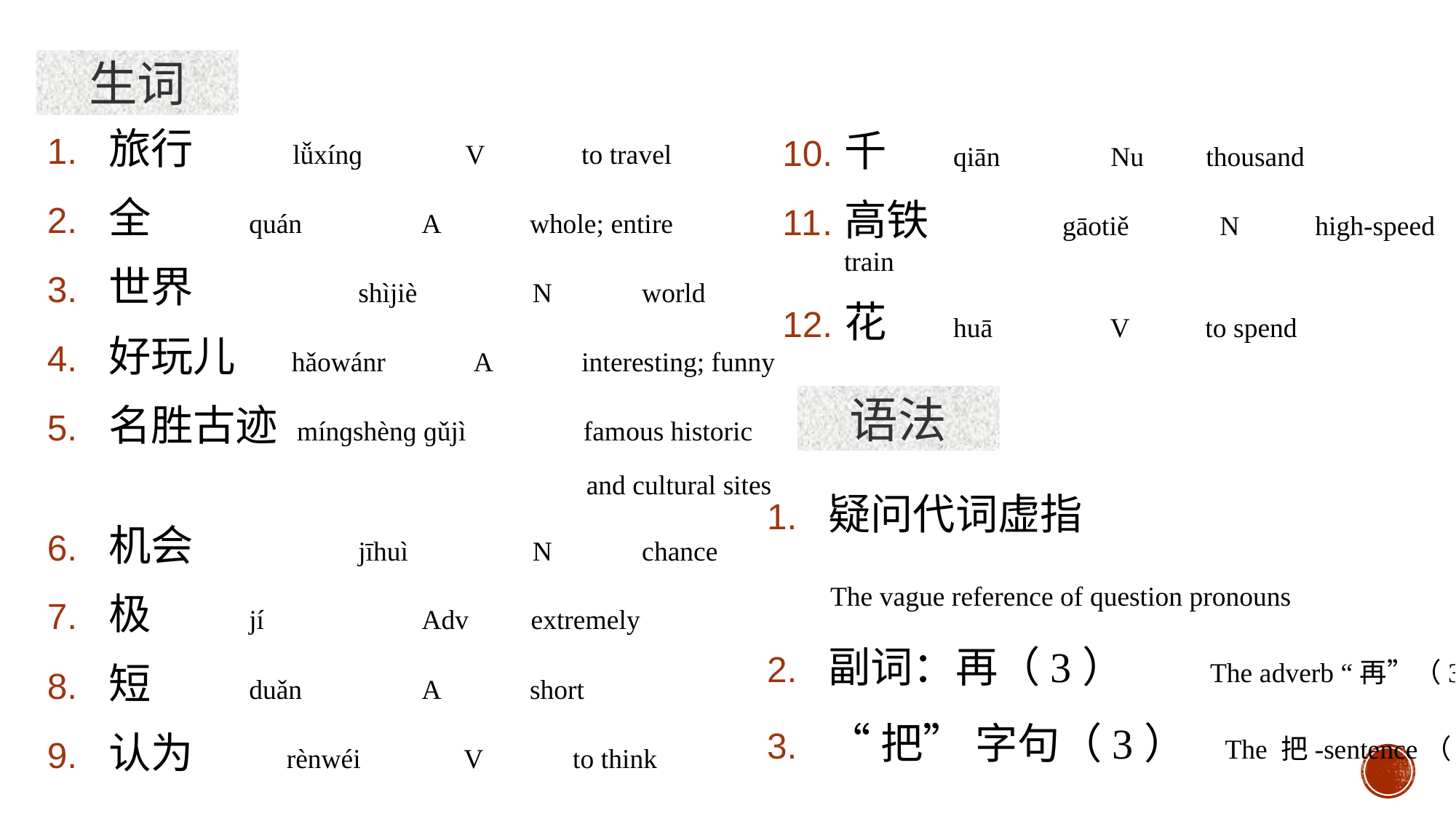

生词

千         	qiān	       Nu 	     thousand
高铁      	gāotiě	       N 	     high-speed train
花        	huā	       V           to spend
旅行               lǚxínɡ               V              to travel
全         	    quán	              A             whole; entire
世界      	    shìjiè	              N             world
好玩儿        hǎowánr             A             interesting; funny
名胜古迹  mínɡshènɡ ɡǔjì                 famous historic
                                                                              and cultural sites
机会      	    jīhuì	              N             chance
极         	    jí	              Adv         extremely
短         	    duǎn	              A             short
认为              rènwéi               V             to think
语法

疑问代词虚指
      The vague reference of question pronouns
副词：再（3）        The adverb “再”（3）
“把” 字句（3）   The 把-sentence（3）